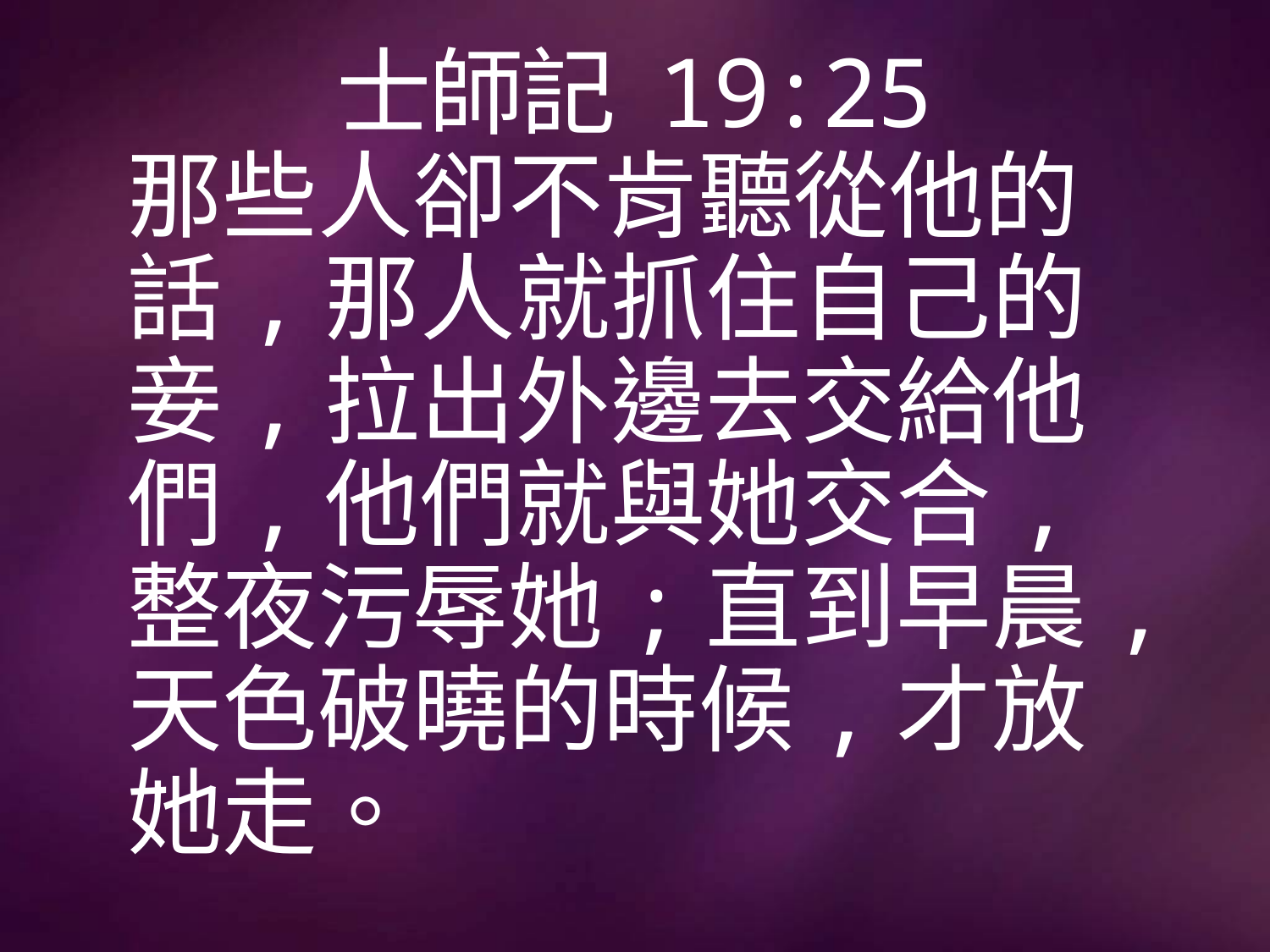

# 士師記 19:25
那些人卻不肯聽從他的話,那人就抓住自己的妾,拉出外邊去交給他們,他們就與她交合,整夜污辱她;直到早晨,天色破曉的時候,才放她走。